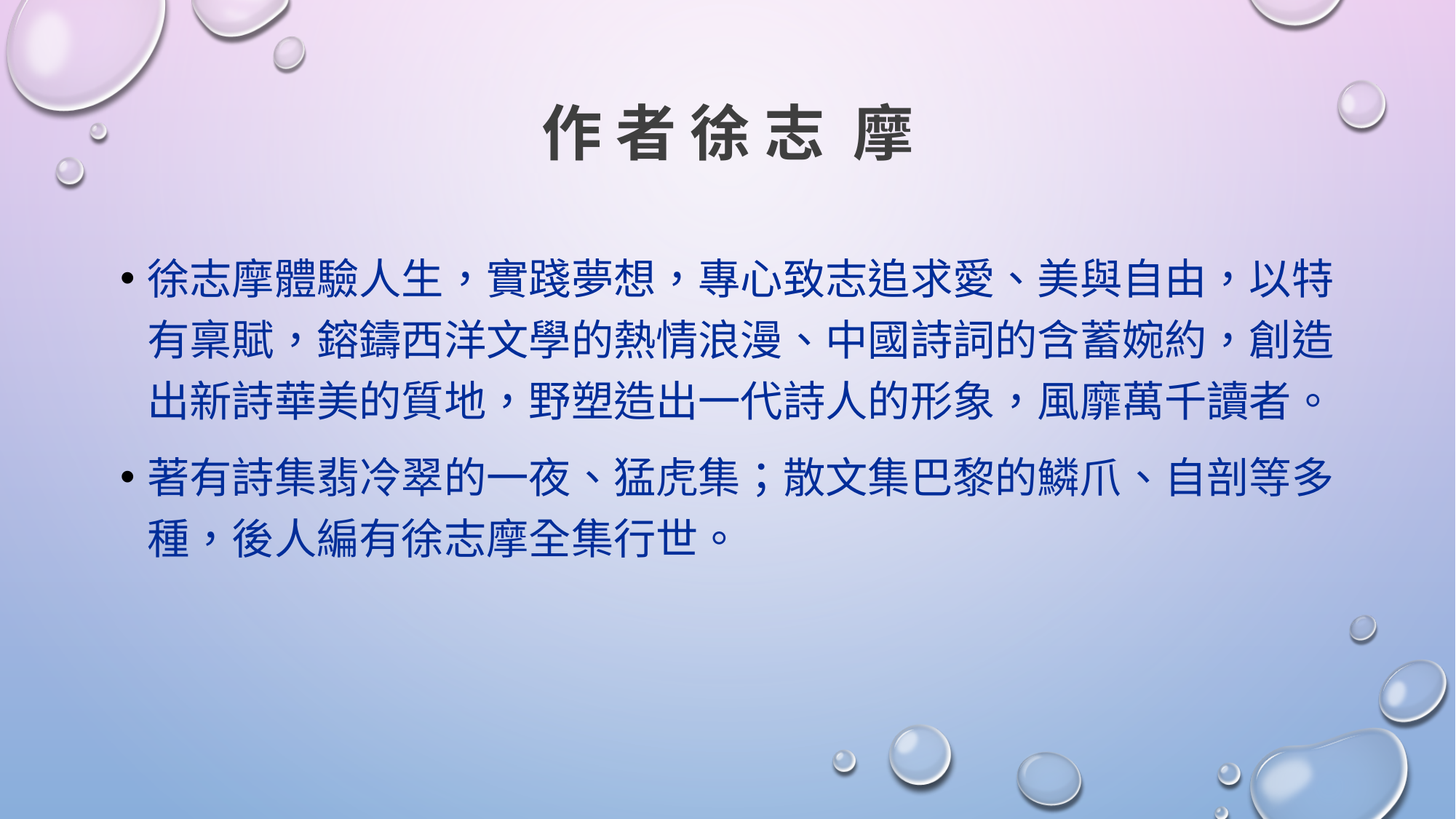

# 作 者 徐 志  摩
徐志摩體驗人生，實踐夢想，專心致志追求愛、美與自由，以特有稟賦，鎔鑄西洋文學的熱情浪漫、中國詩詞的含蓄婉約，創造出新詩華美的質地，野塑造出一代詩人的形象，風靡萬千讀者。
著有詩集翡冷翠的一夜、猛虎集；散文集巴黎的鱗爪、自剖等多種，後人編有徐志摩全集行世。